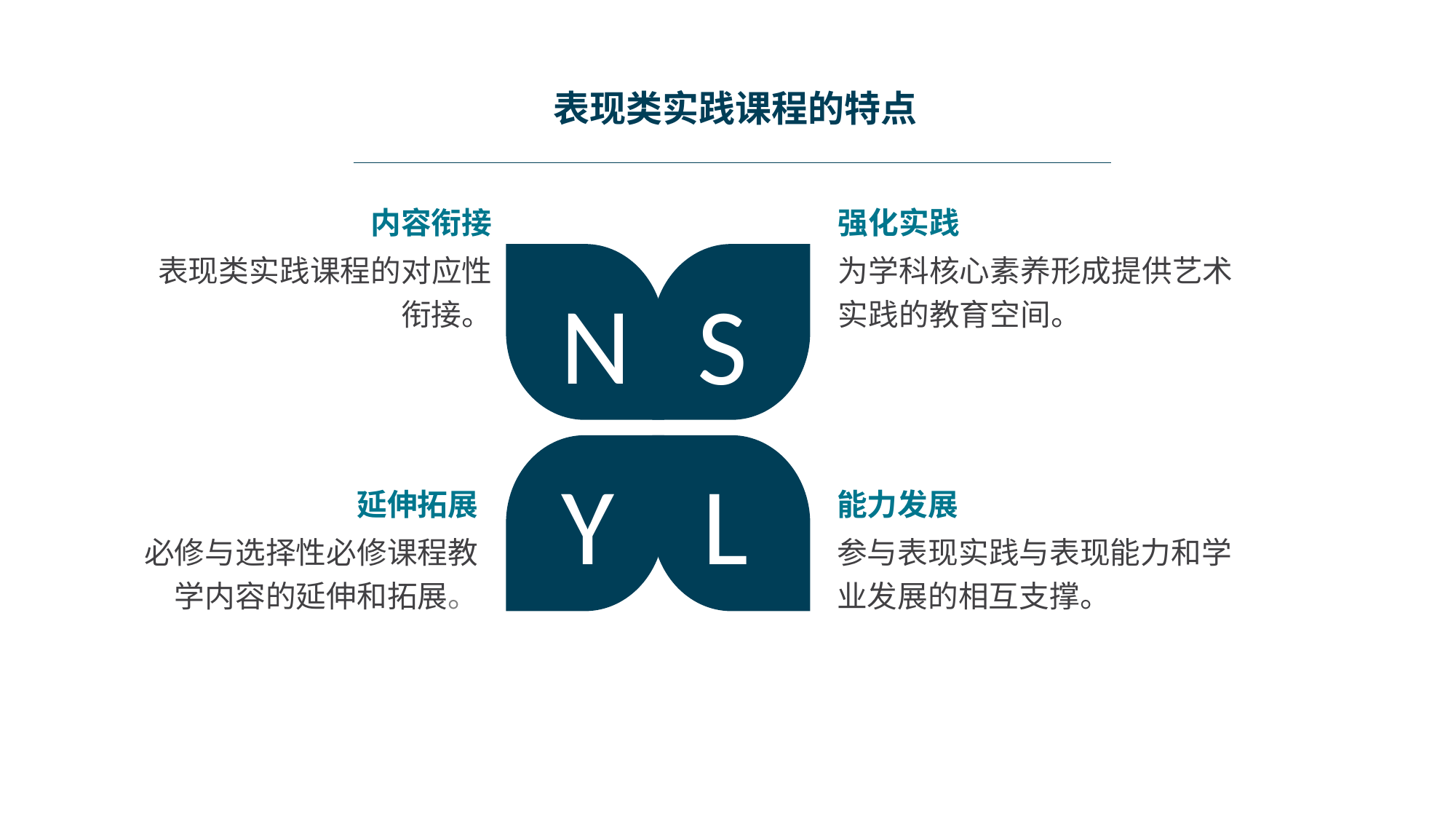

表现类实践课程的特点

内容衔接
表现类实践课程的对应性衔接。
强化实践
为学科核心素养形成提供艺术实践的教育空间。

N
S

Y
L
延伸拓展
必修与选择性必修课程教学内容的延伸和拓展。
能力发展
参与表现实践与表现能力和学业发展的相互支撑。